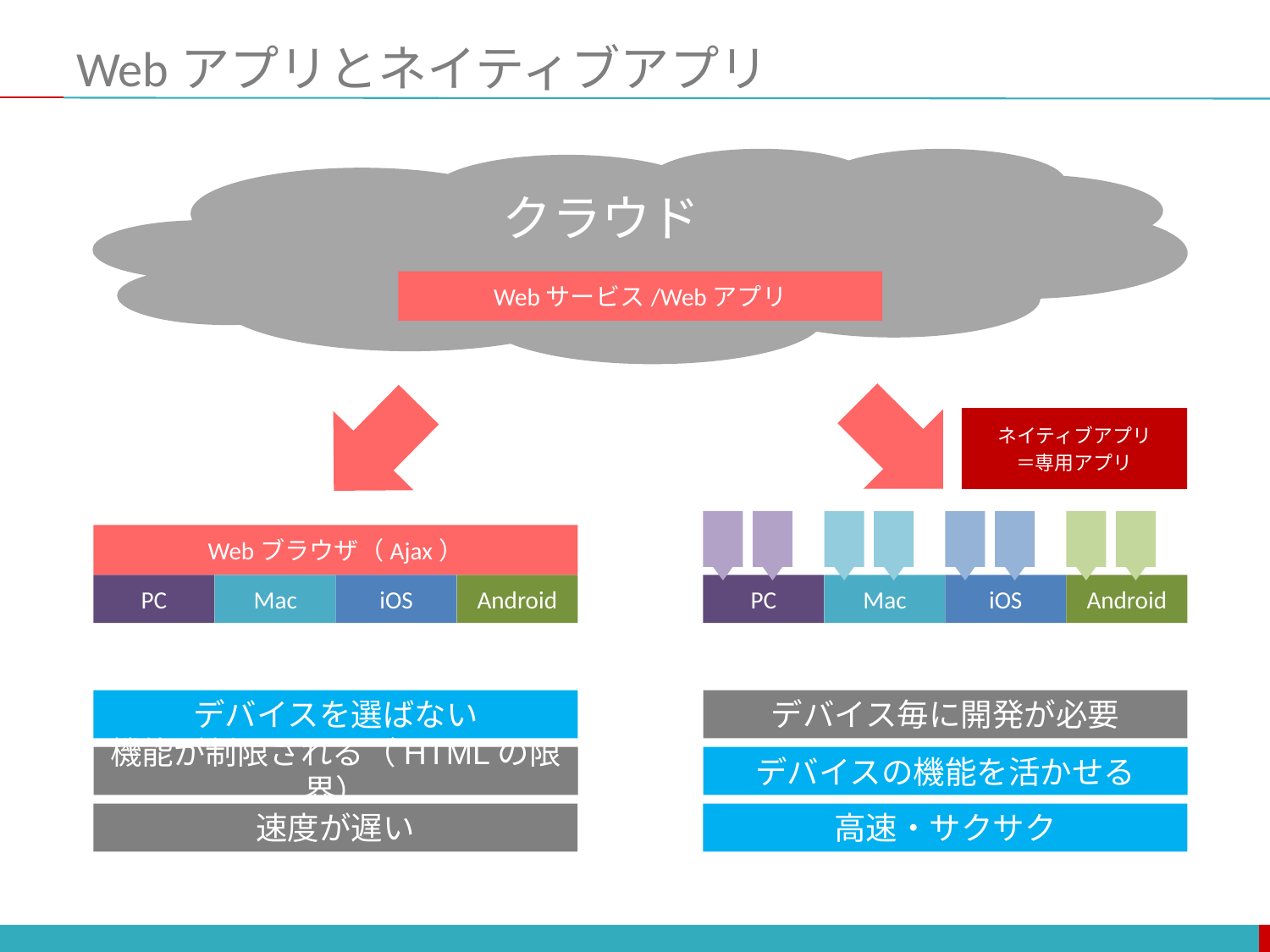

# Webアプリとネイティブアプリ
クラウド
Webサービス/Webアプリ

PC
Mac
iOS
Android
デバイス毎に開発が必要
デバイスの機能を活かせる
高速・サクサク

Webブラウザ（Ajax）
PC
Mac
iOS
Android
デバイスを選ばない
機能が制限される（HTMLの限界）
速度が遅い
ネイティブアプリ
＝専用アプリ